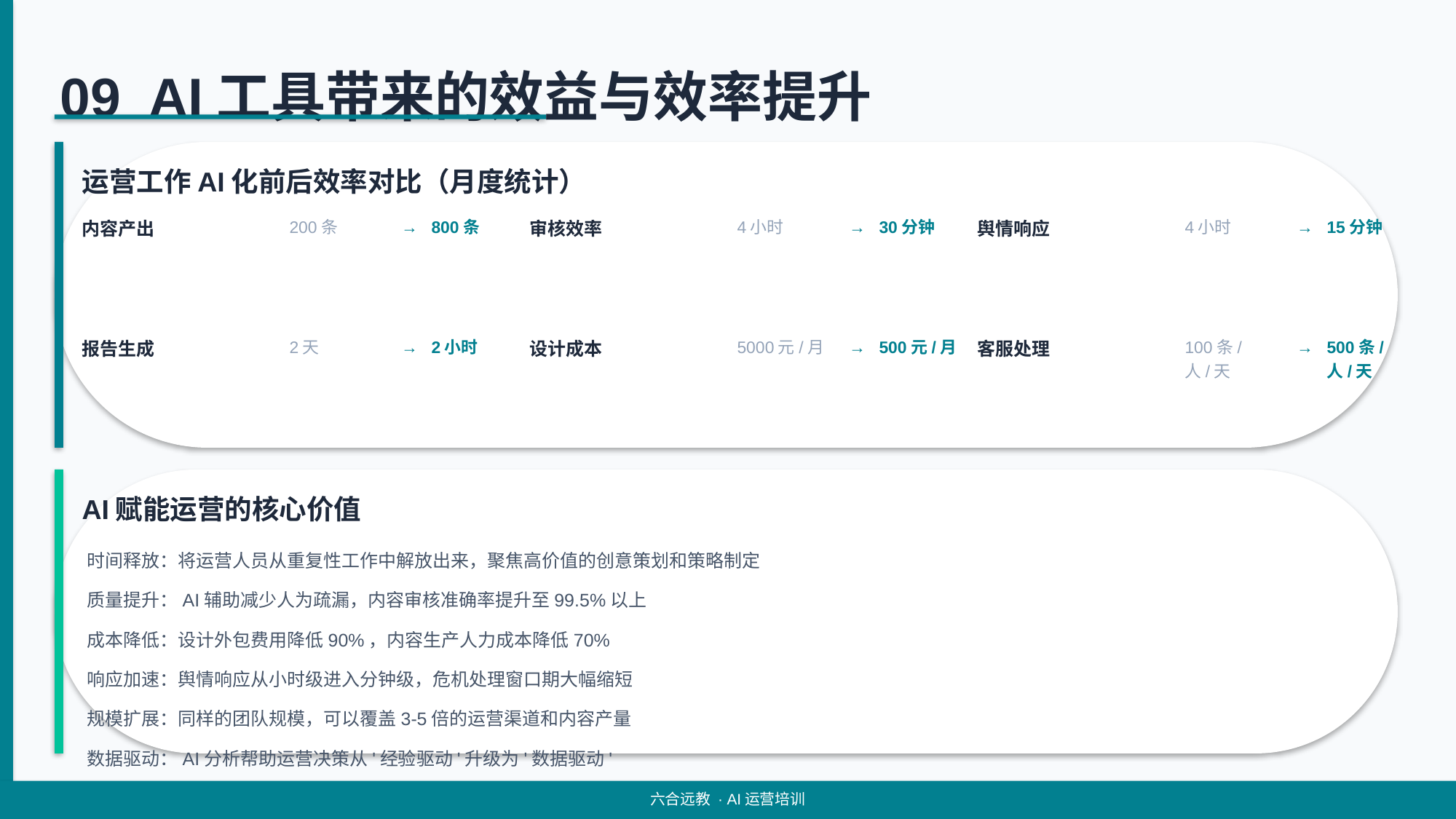

09  AI工具带来的效益与效率提升

运营工作AI化前后效率对比（月度统计）
内容产出
200条
→
800条
审核效率
4小时
→
30分钟
舆情响应
4小时
→
15分钟
报告生成
2天
→
2小时
设计成本
5000元/月
→
500元/月
客服处理
100条/人/天
→
500条/人/天

AI赋能运营的核心价值
时间释放：将运营人员从重复性工作中解放出来，聚焦高价值的创意策划和策略制定
质量提升：AI辅助减少人为疏漏，内容审核准确率提升至99.5%以上
成本降低：设计外包费用降低90%，内容生产人力成本降低70%
响应加速：舆情响应从小时级进入分钟级，危机处理窗口期大幅缩短
规模扩展：同样的团队规模，可以覆盖3-5倍的运营渠道和内容产量
数据驱动：AI分析帮助运营决策从'经验驱动'升级为'数据驱动'

六合远教 · AI运营培训